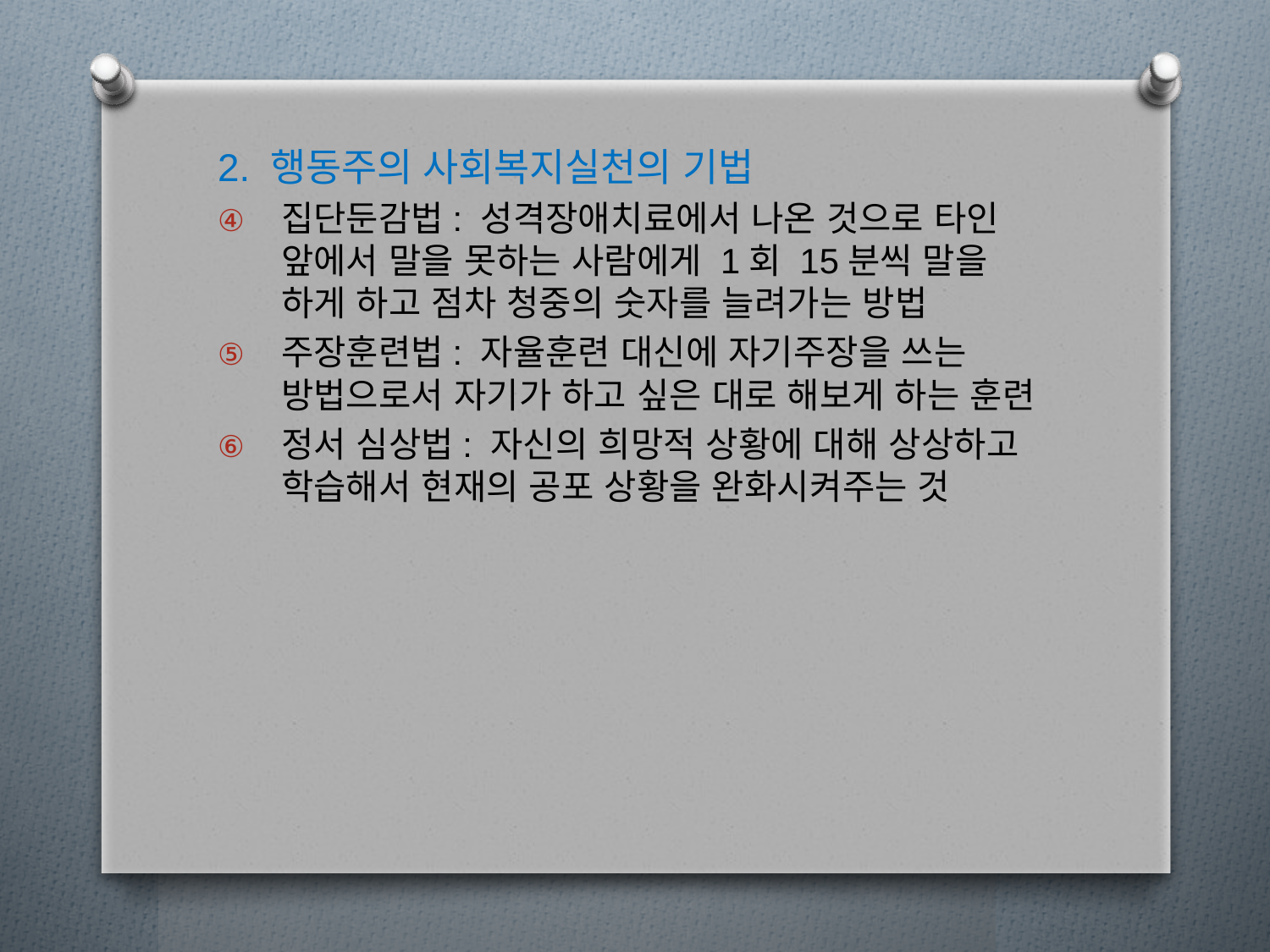

2. 행동주의 사회복지실천의 기법
집단둔감법: 성격장애치료에서 나온 것으로 타인 앞에서 말을 못하는 사람에게 1회 15분씩 말을 하게 하고 점차 청중의 숫자를 늘려가는 방법
주장훈련법: 자율훈련 대신에 자기주장을 쓰는 방법으로서 자기가 하고 싶은 대로 해보게 하는 훈련
정서 심상법: 자신의 희망적 상황에 대해 상상하고 학습해서 현재의 공포 상황을 완화시켜주는 것